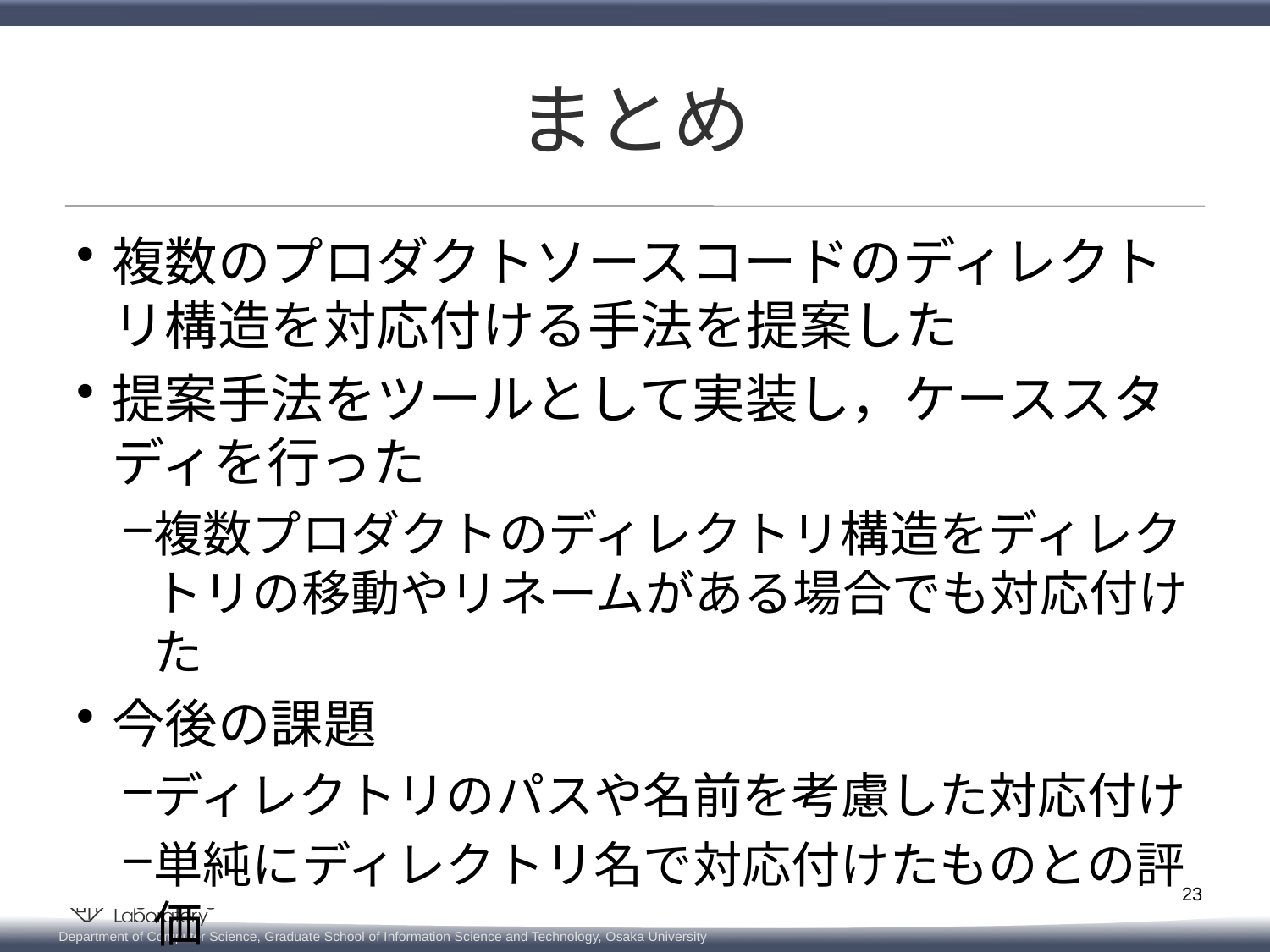

# まとめ
複数のプロダクトソースコードのディレクトリ構造を対応付ける手法を提案した
提案手法をツールとして実装し，ケーススタディを行った
複数プロダクトのディレクトリ構造をディレクトリの移動やリネームがある場合でも対応付けた
今後の課題
ディレクトリのパスや名前を考慮した対応付け
単純にディレクトリ名で対応付けたものとの評価

23